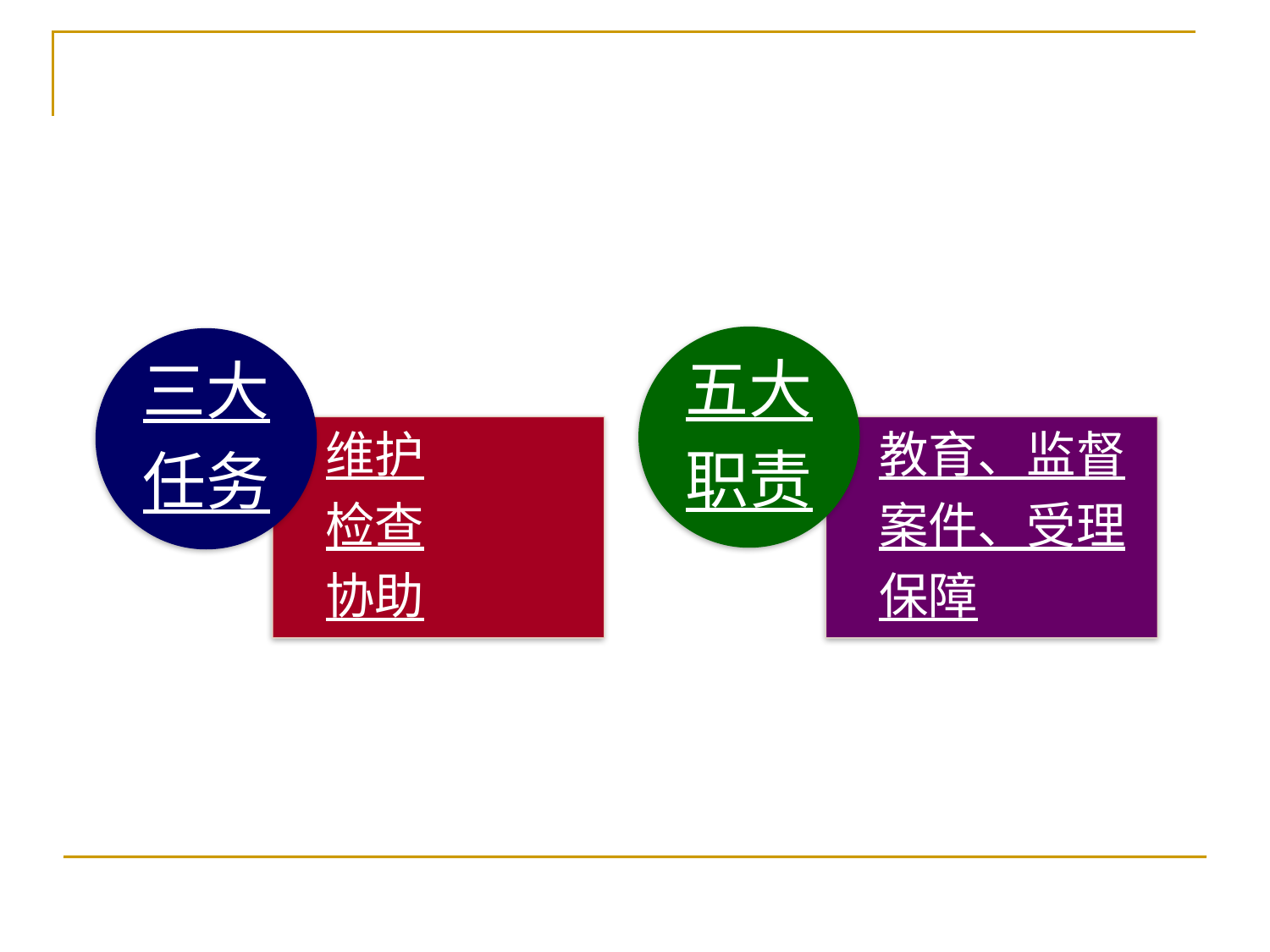

维护
检查
协助
三大
任务
教育、监督
案件、受理
保障
五大
职责